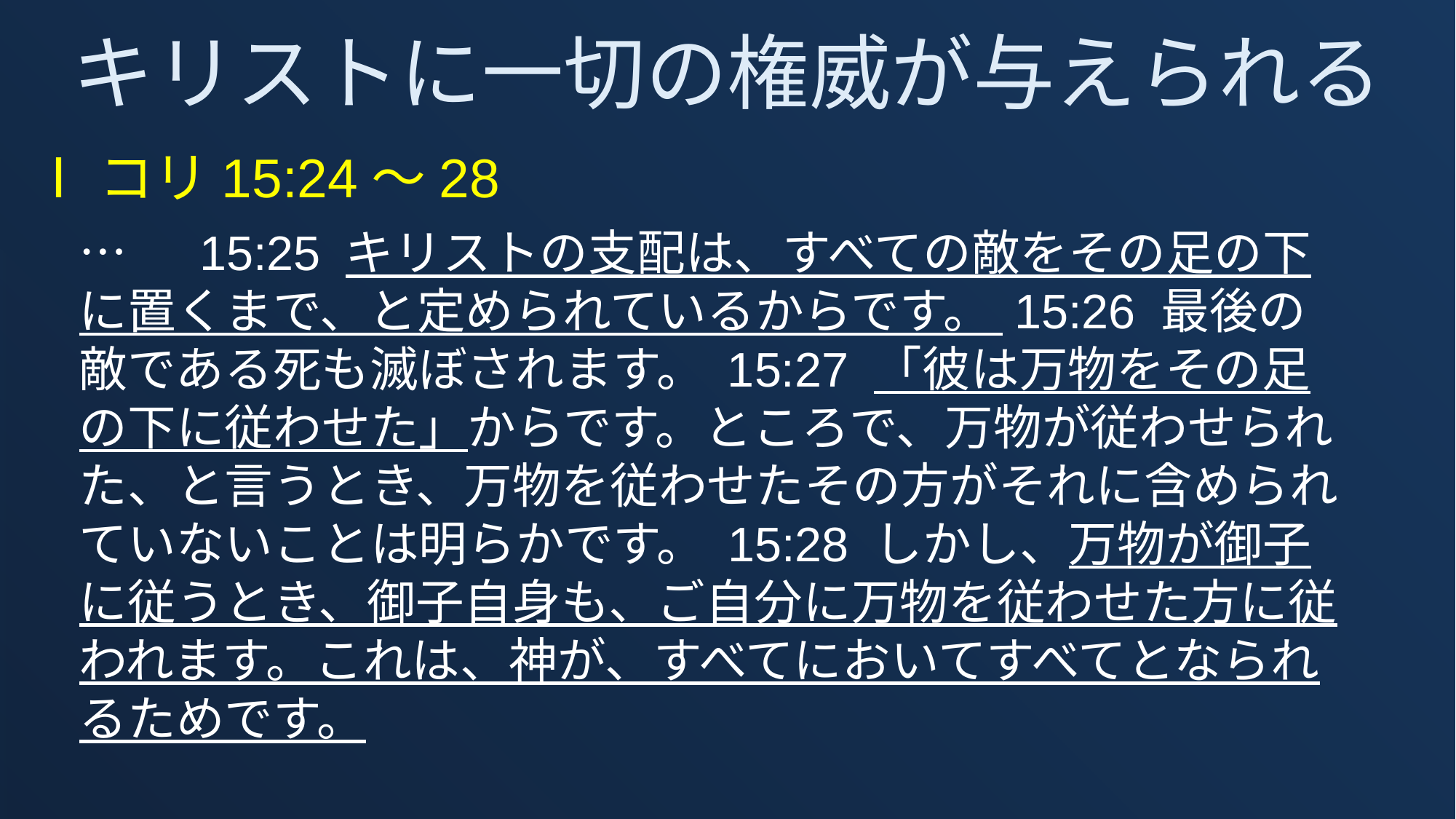

キリストに一切の権威が与えられる
Ⅰコリ15:24～28
…　15:25 キリストの支配は、すべての敵をその足の下に置くまで、と定められているからです。 15:26 最後の敵である死も滅ぼされます。 15:27 「彼は万物をその足の下に従わせた」からです。ところで、万物が従わせられた、と言うとき、万物を従わせたその方がそれに含められていないことは明らかです。 15:28 しかし、万物が御子に従うとき、御子自身も、ご自分に万物を従わせた方に従われます。これは、神が、すべてにおいてすべてとなられるためです。